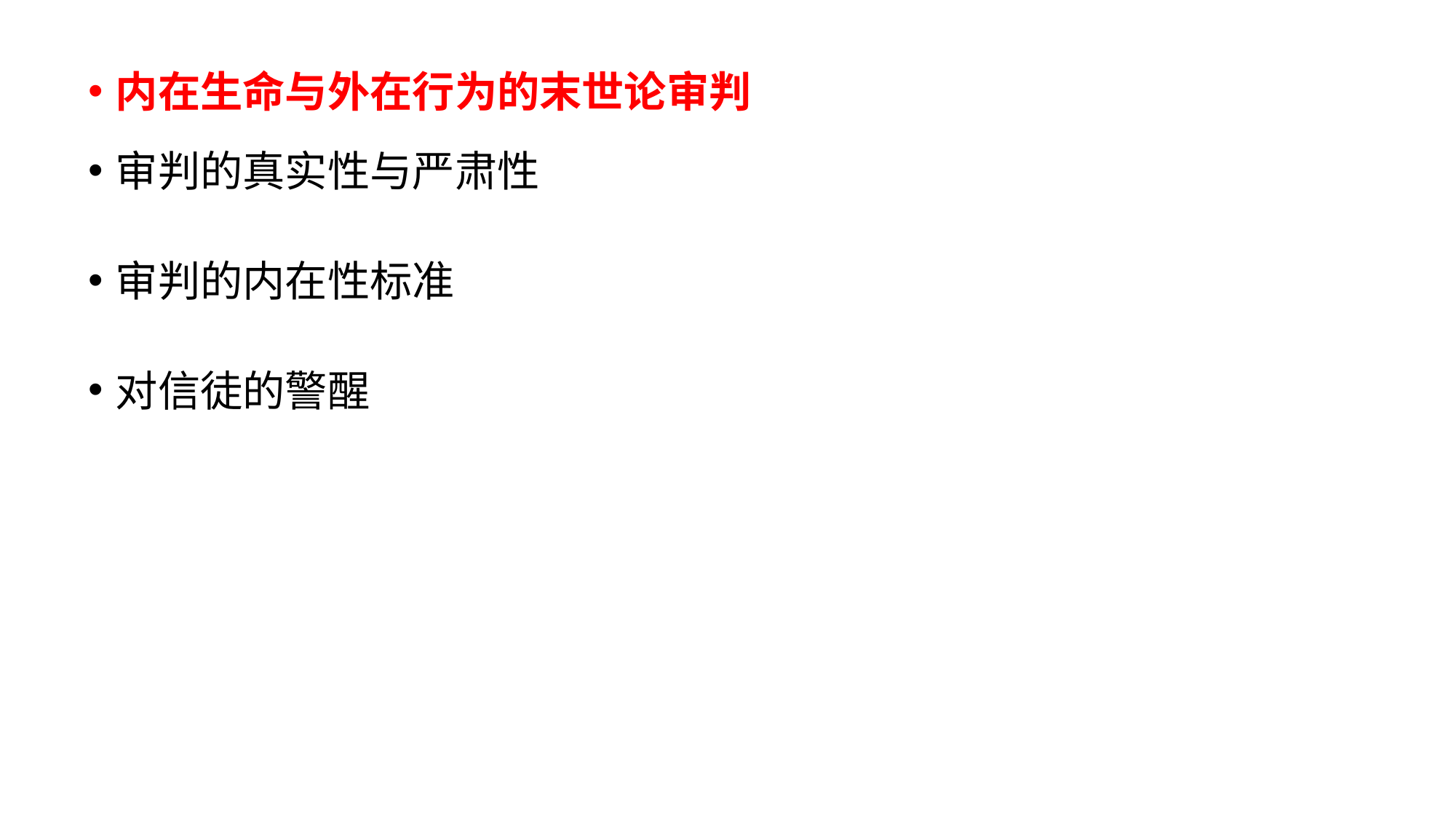

内在生命与外在行为的末世论审判
审判的真实性与严肃性
审判的内在性标准
对信徒的警醒